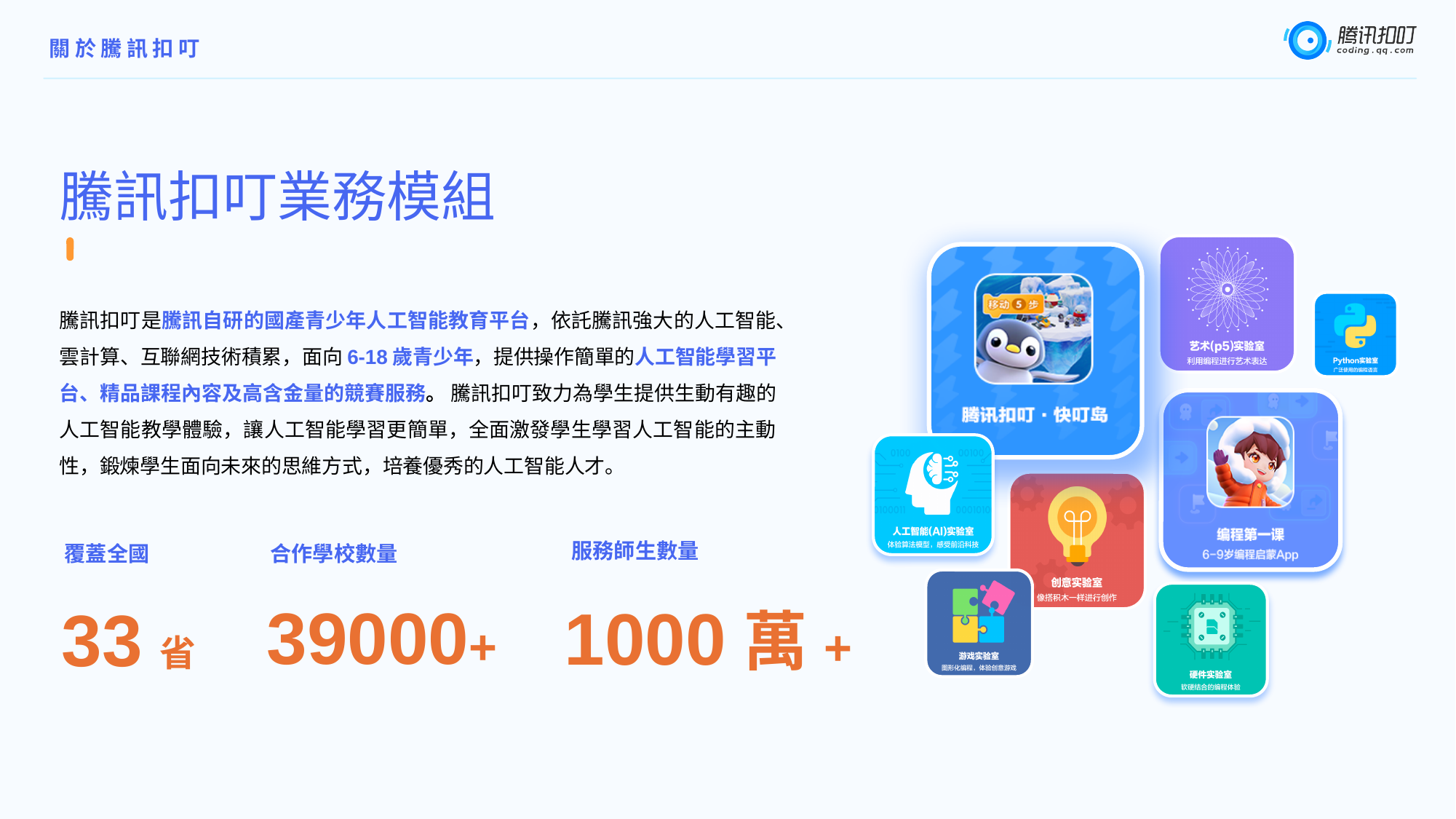

關於騰訊扣叮
騰訊扣叮業務模組

騰訊扣叮是騰訊自研的國產青少年人工智能教育平台，依託騰訊強大的人工智能、雲計算、互聯網技術積累，面向6-18歲青少年，提供操作簡單的人工智能學習平台、精品課程內容及高含金量的競賽服務。 騰訊扣叮致力為學生提供生動有趣的人工智能教學體驗，讓人工智能學習更簡單，全面激發學生學習人工智能的主動性，鍛煉學生面向未來的思維方式，培養優秀的人工智能人才。
服務師生數量
覆蓋全國
合作學校數量
39000+
1000萬+
33省